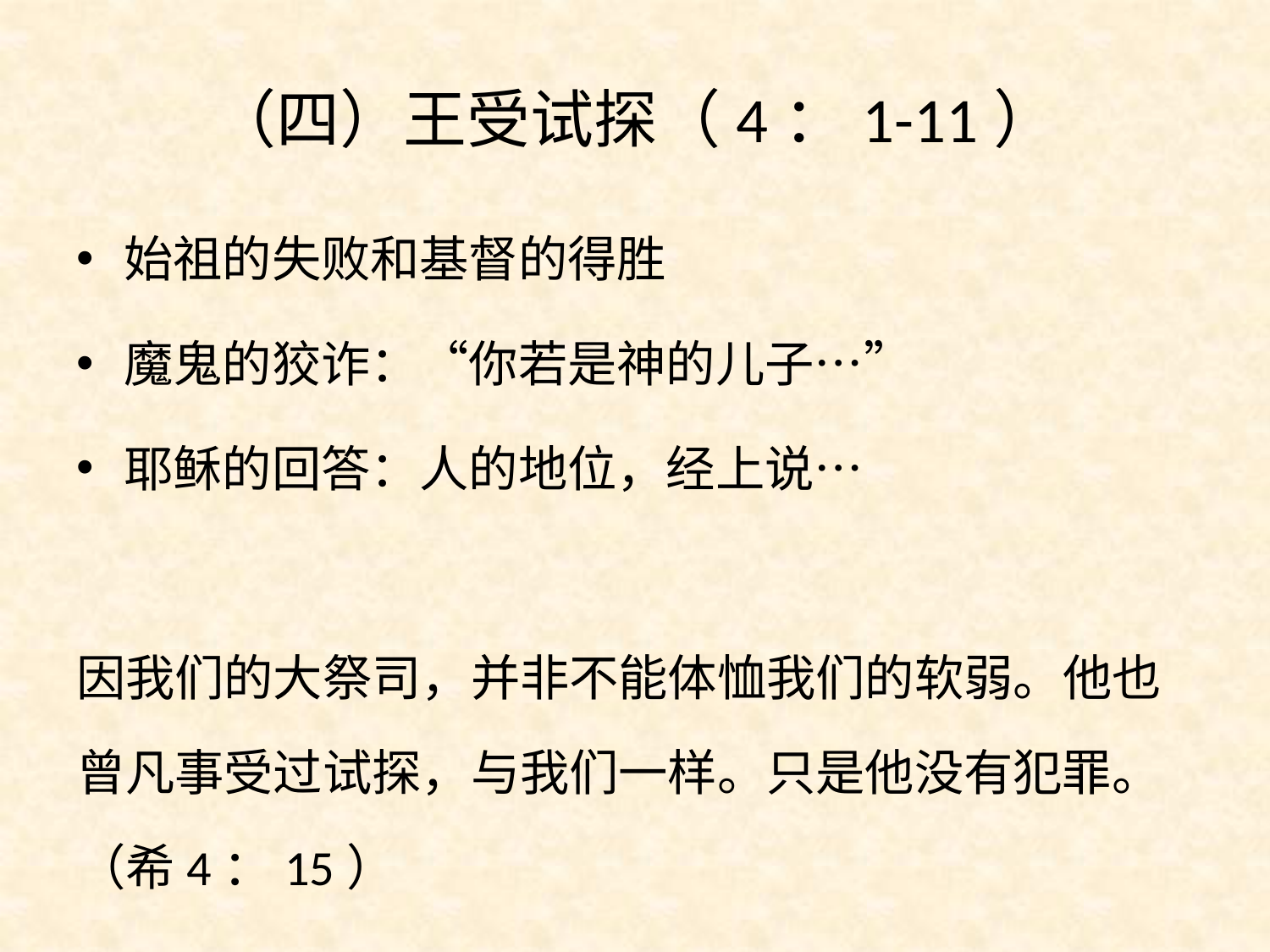

# （四）王受试探（4：1-11）
始祖的失败和基督的得胜
魔鬼的狡诈：“你若是神的儿子…”
耶稣的回答：人的地位，经上说…

因我们的大祭司，并非不能体恤我们的软弱。他也曾凡事受过试探，与我们一样。只是他没有犯罪。（希4：15）